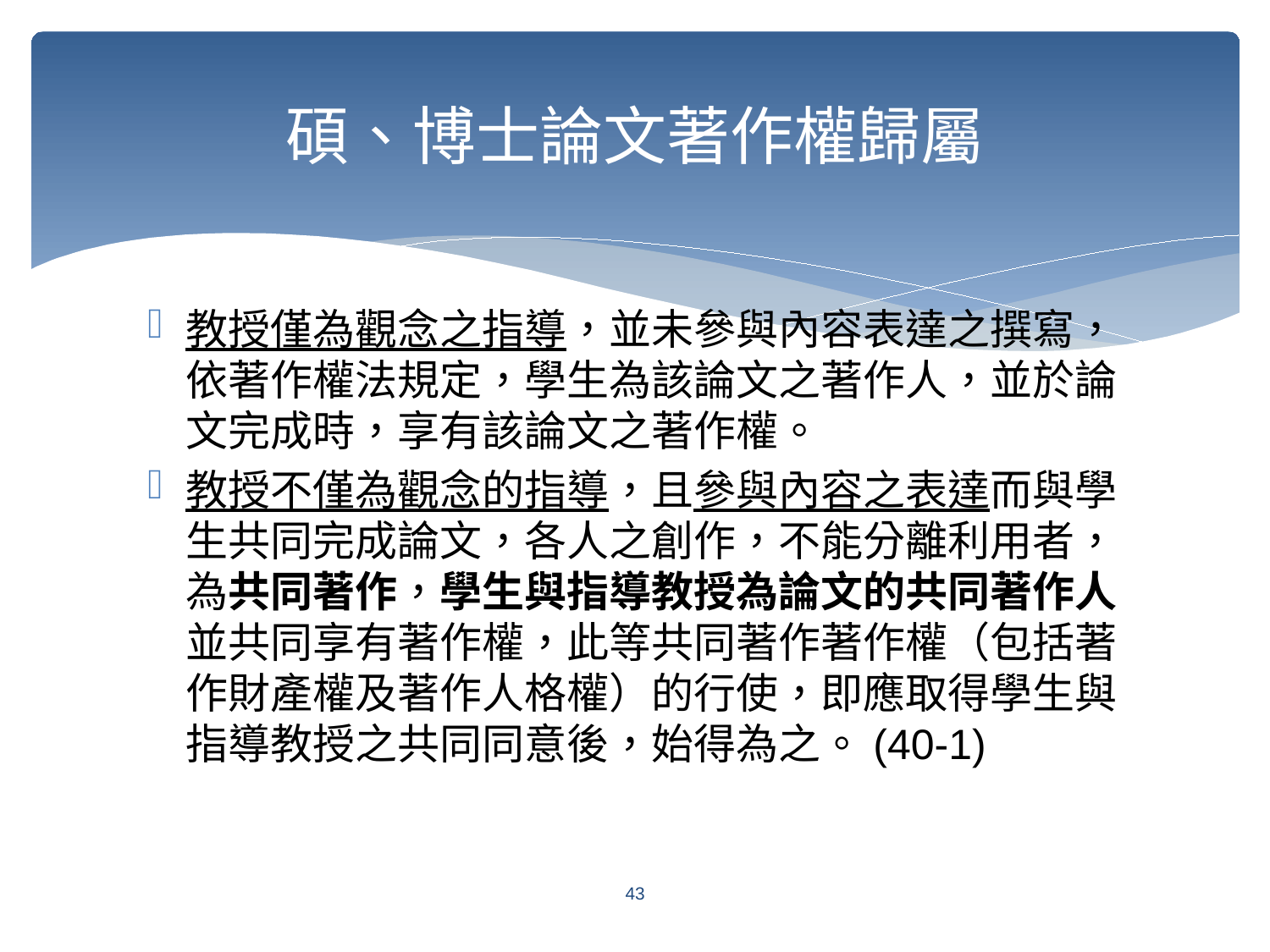

# 碩、博士論文著作權歸屬
教授僅為觀念之指導，並未參與內容表達之撰寫，依著作權法規定，學生為該論文之著作人，並於論文完成時，享有該論文之著作權。
教授不僅為觀念的指導，且參與內容之表達而與學生共同完成論文，各人之創作，不能分離利用者，為共同著作，學生與指導教授為論文的共同著作人並共同享有著作權，此等共同著作著作權（包括著作財產權及著作人格權）的行使，即應取得學生與指導教授之共同同意後，始得為之。(40-1)
43